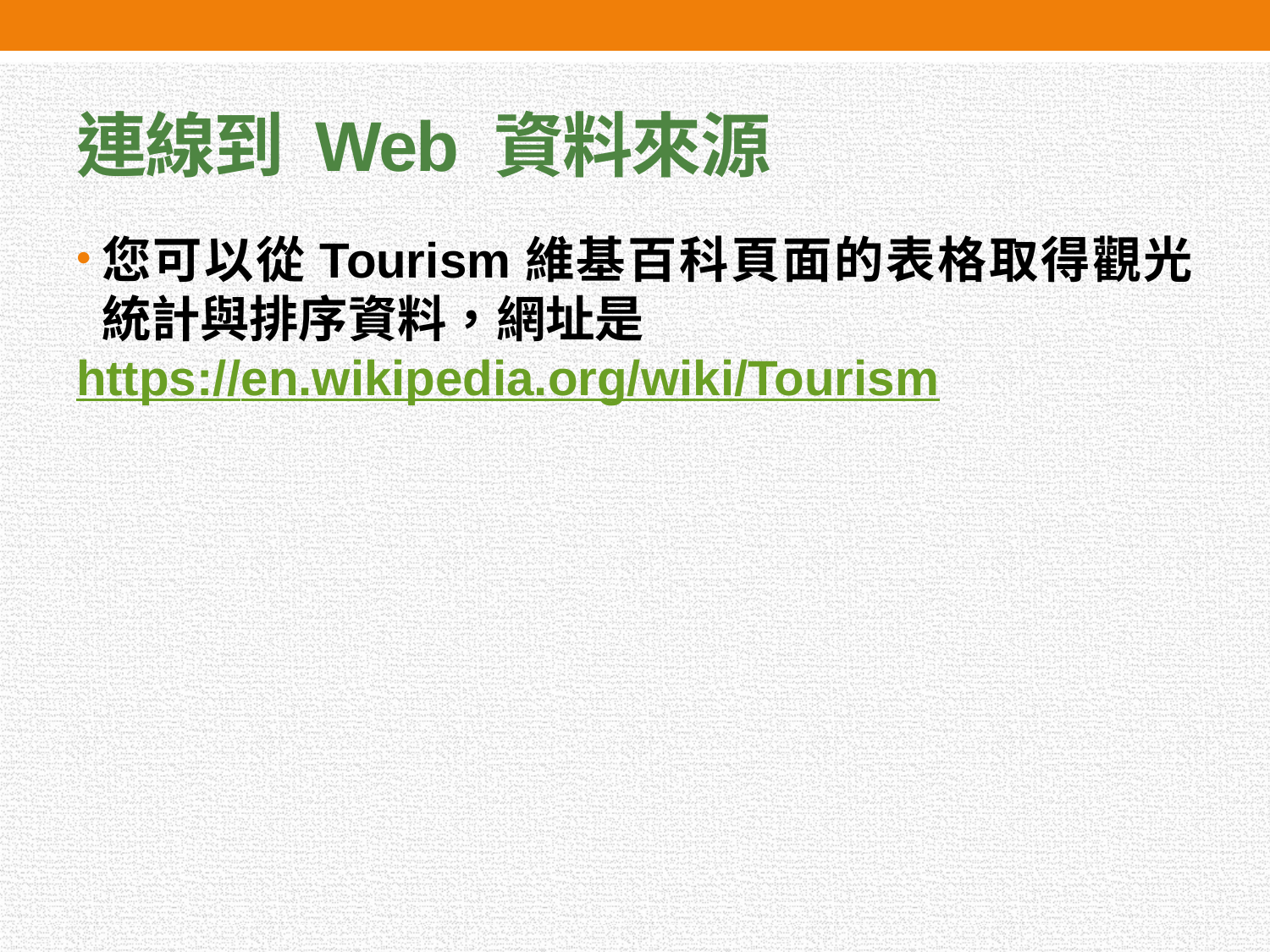

# 連線到 Web 資料來源
您可以從Tourism維基百科頁面的表格取得觀光統計與排序資料，網址是
https://en.wikipedia.org/wiki/Tourism